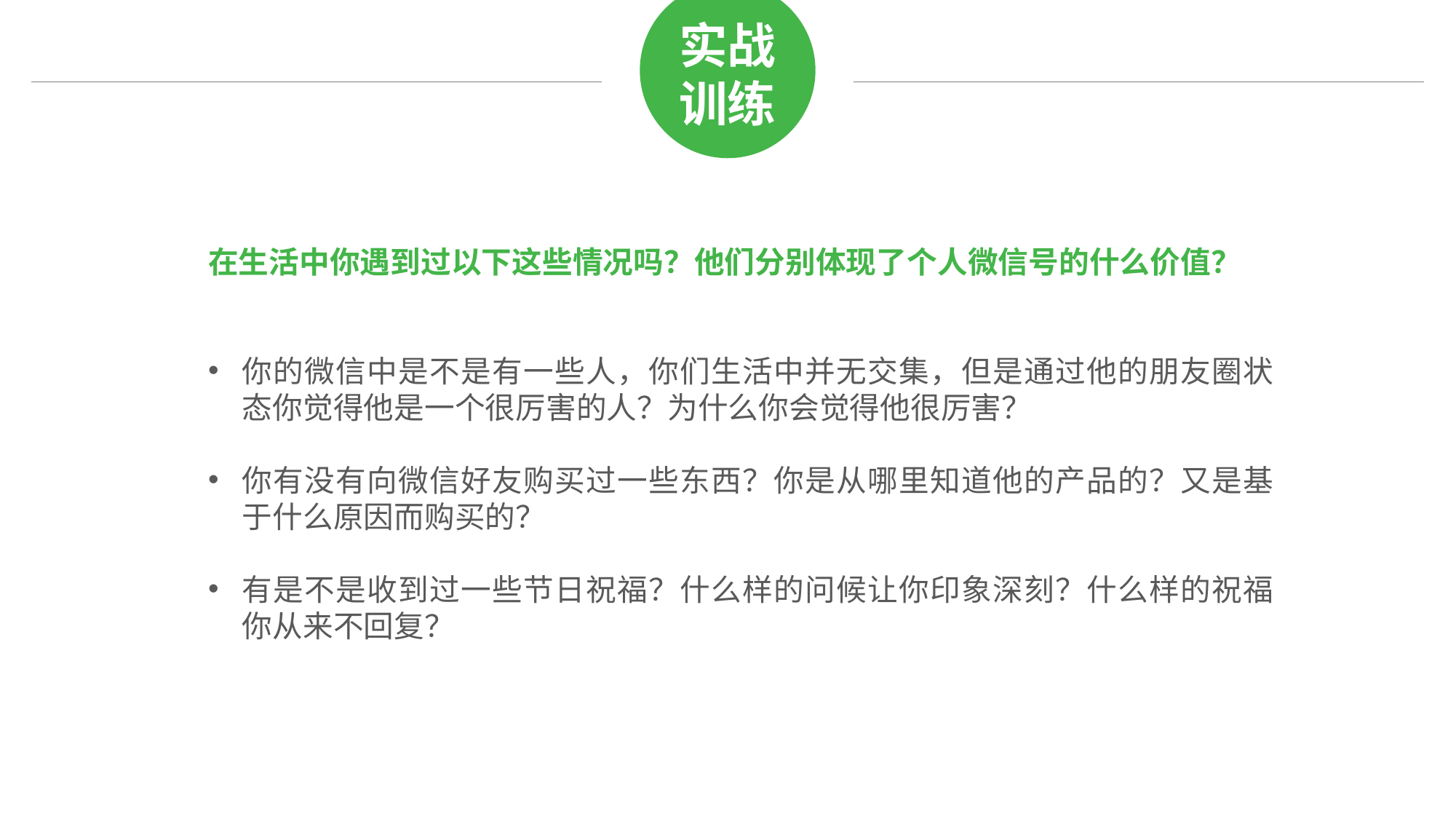

在生活中你遇到过以下这些情况吗？他们分别体现了个人微信号的什么价值？

你的微信中是不是有一些人，你们生活中并无交集，但是通过他的朋友圈状态你觉得他是一个很厉害的人？为什么你会觉得他很厉害？

你有没有向微信好友购买过一些东西？你是从哪里知道他的产品的？又是基于什么原因而购买的？

有是不是收到过一些节日祝福？什么样的问候让你印象深刻？什么样的祝福你从来不回复？